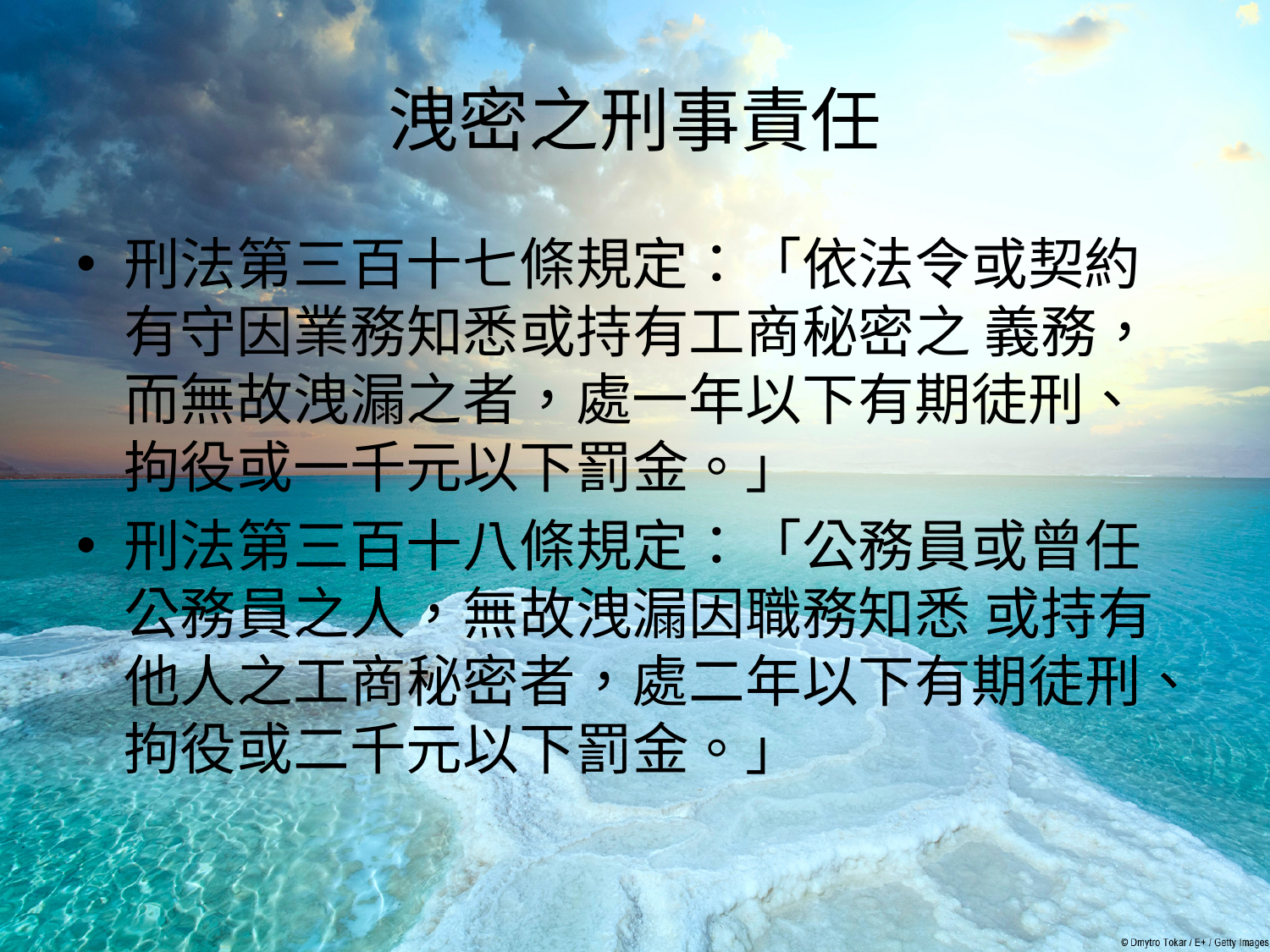

# 洩密之刑事責任
刑法第三百十七條規定：「依法令或契約 有守因業務知悉或持有工商秘密之 義務，而無故洩漏之者，處一年以下有期徒刑、拘役或一千元以下罰金。」
刑法第三百十八條規定：「公務員或曾任公務員之人，無故洩漏因職務知悉 或持有他人之工商秘密者，處二年以下有期徒刑、拘役或二千元以下罰金。」